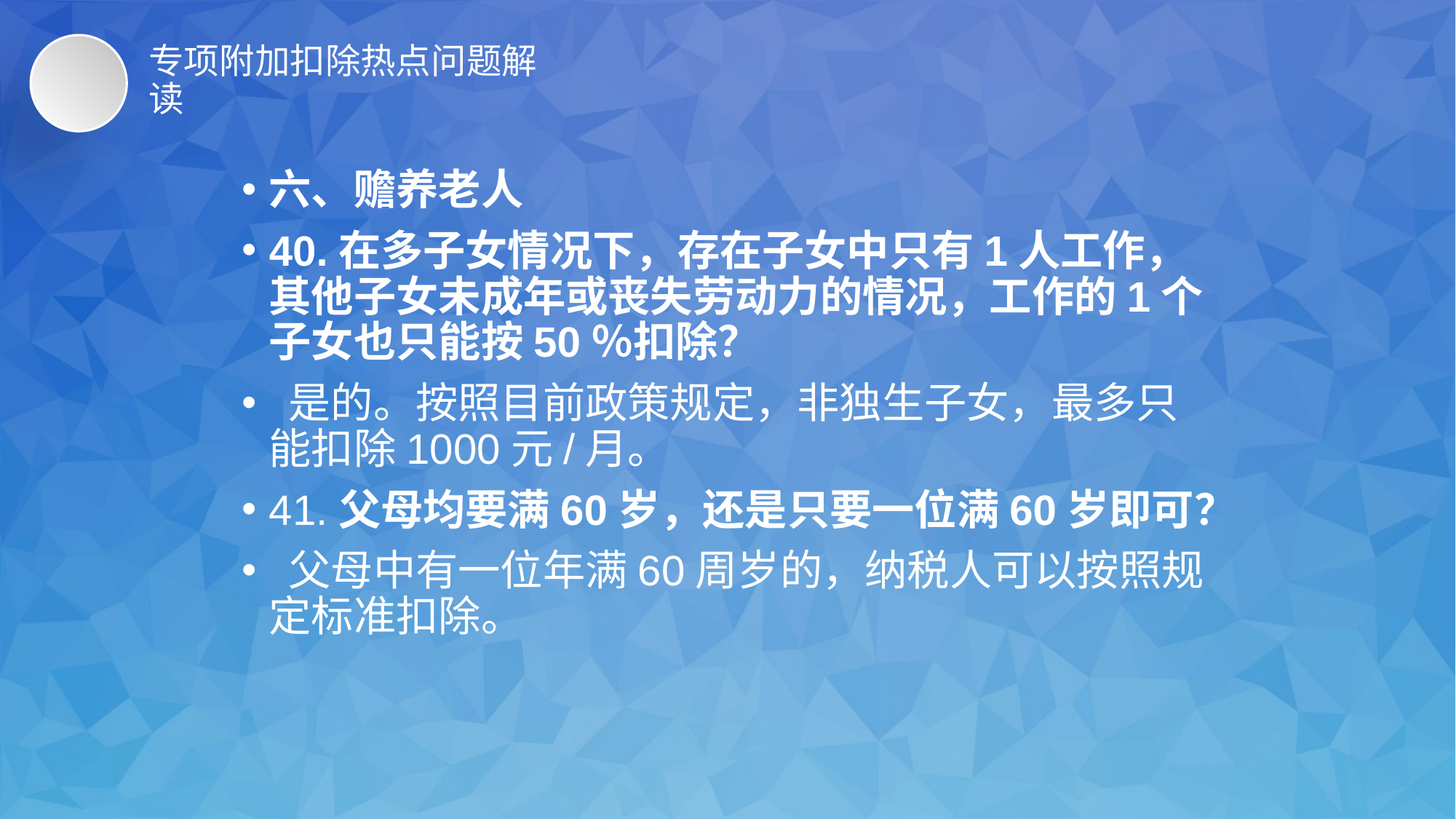

# 专项附加扣除热点问题解读
六、赡养老人
40.在多子女情况下，存在子女中只有1人工作，其他子女未成年或丧失劳动力的情况，工作的1个子女也只能按50％扣除？
 是的。按照目前政策规定，非独生子女，最多只能扣除1000元/月。
41.父母均要满60岁，还是只要一位满60岁即可？
 父母中有一位年满60周岁的，纳税人可以按照规定标准扣除。